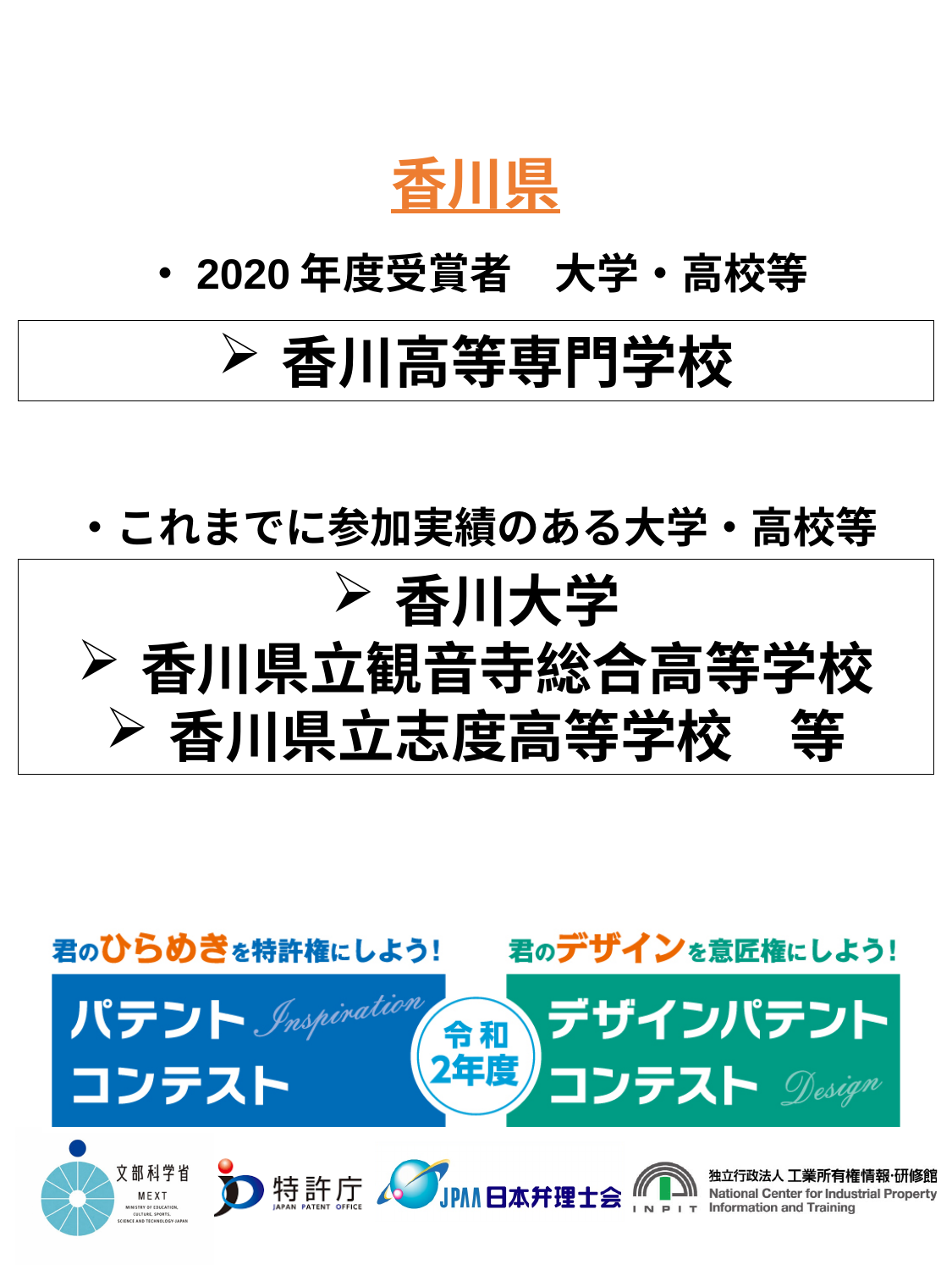

香川県
・2020年度受賞者　大学・高校等
香川高等専門学校
・これまでに参加実績のある大学・高校等
香川大学
香川県立観音寺総合高等学校
香川県立志度高等学校　等